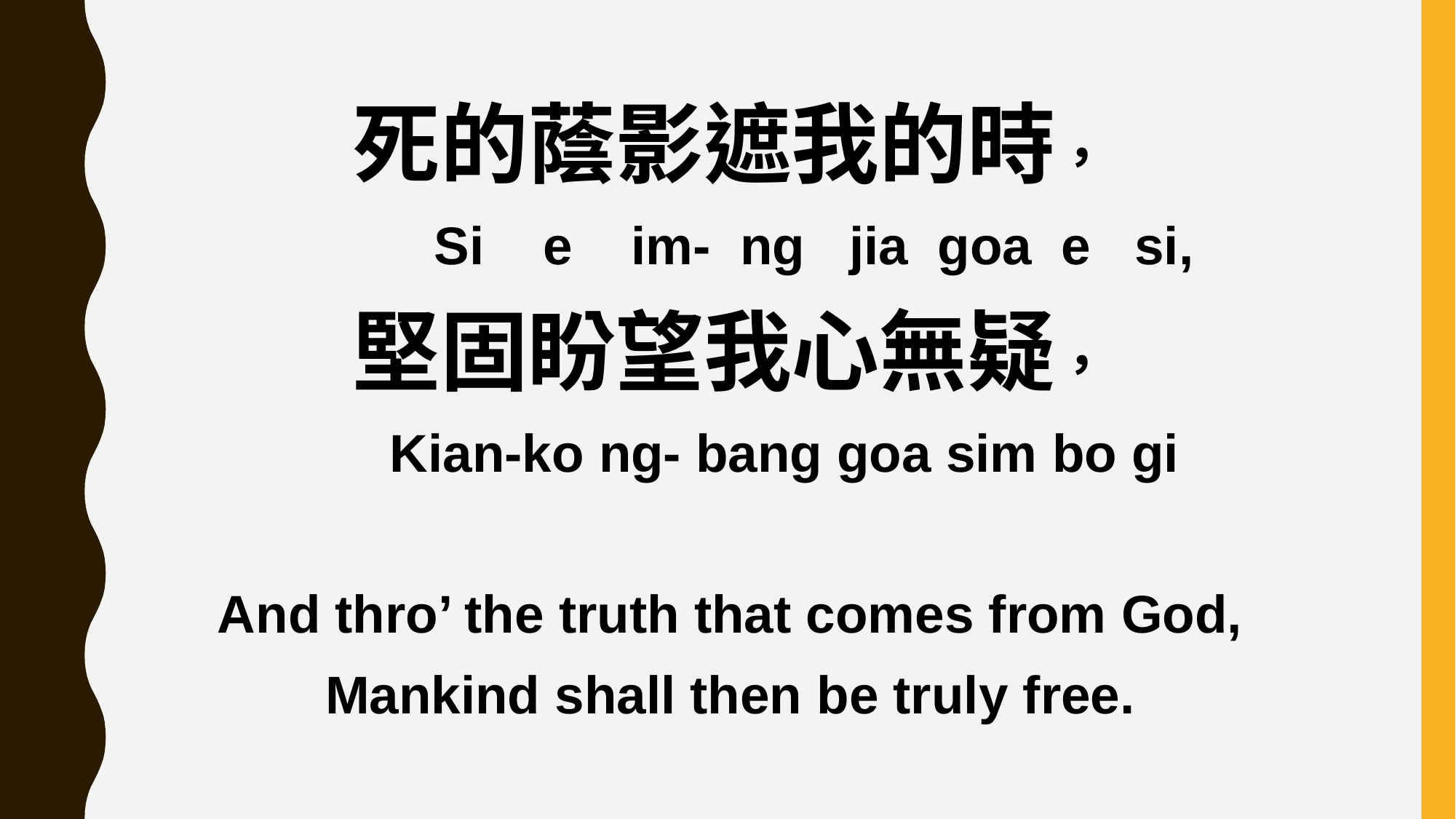

死的蔭影遮我的時，
                Si    e    im-  ng   jia  goa  e   si,
堅固盼望我心無疑，
             Kian-ko ng- bang goa sim bo gi

And thro’ the truth that comes from God,
Mankind shall then be truly free.